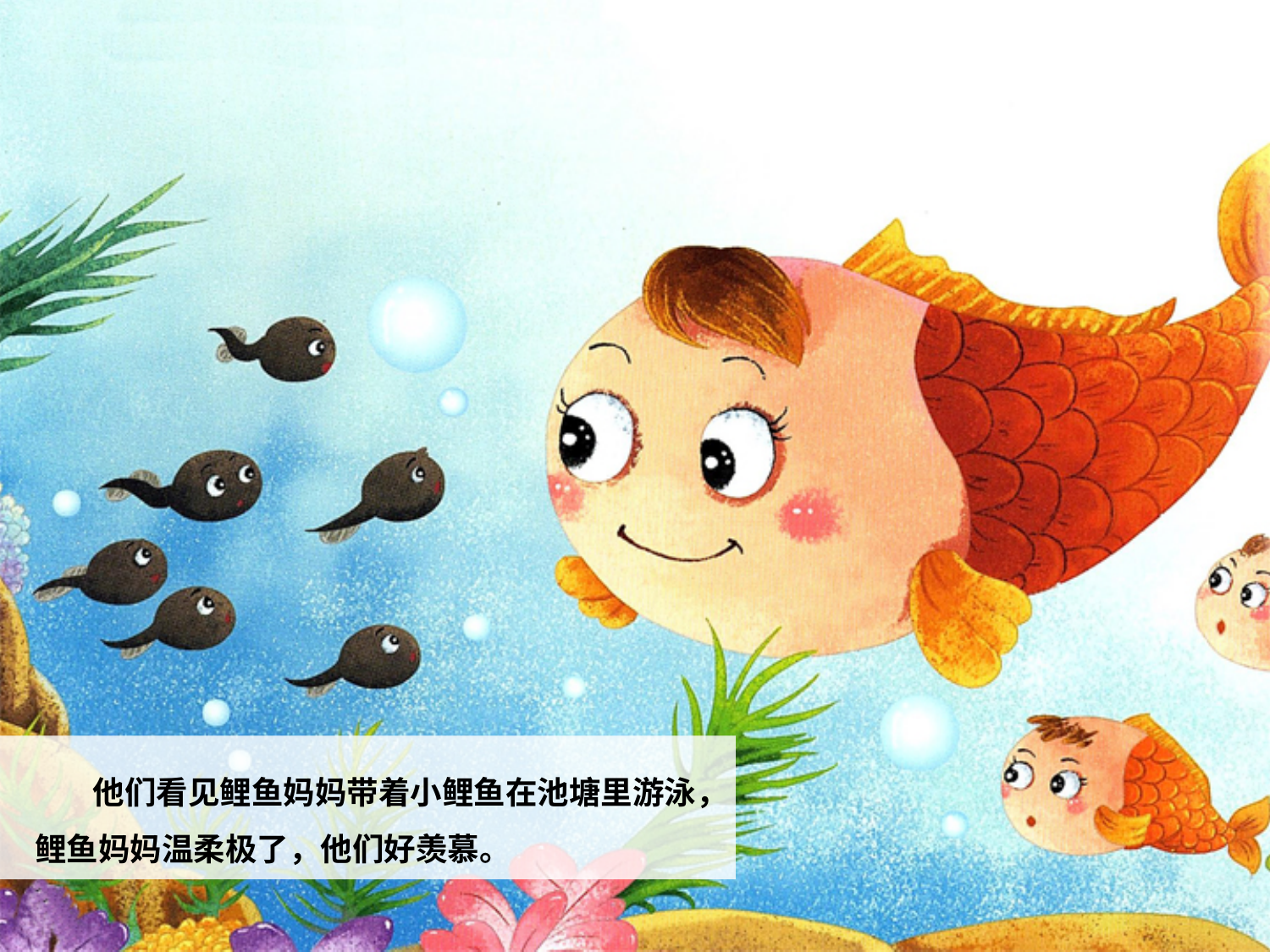

他们看见鲤鱼妈妈带着小鲤鱼在池塘里游泳，鲤鱼妈妈温柔极了，他们好羡慕。